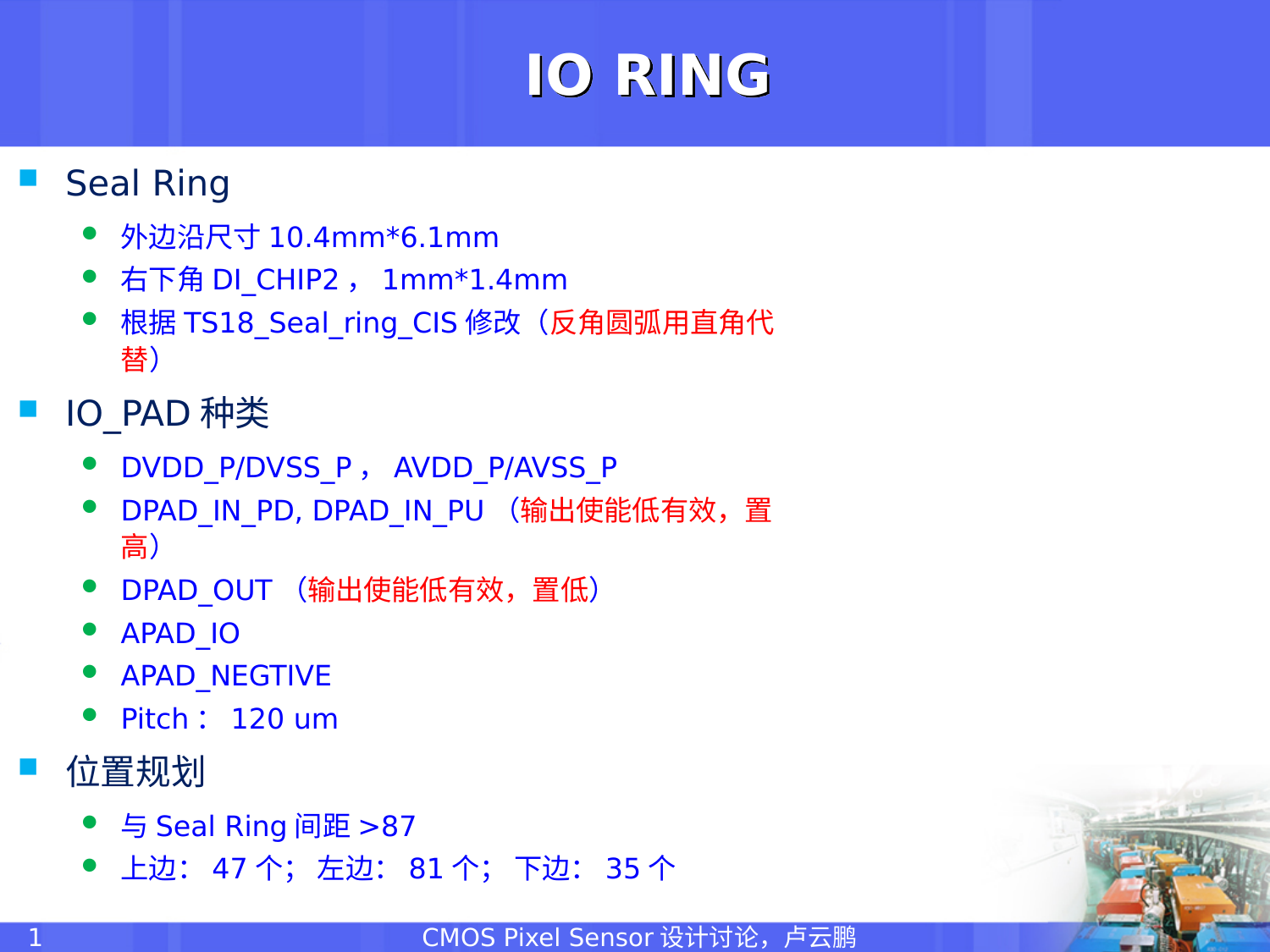

# IO RING
Seal Ring
外边沿尺寸10.4mm*6.1mm
右下角DI_CHIP2，1mm*1.4mm
根据TS18_Seal_ring_CIS修改（反角圆弧用直角代替）
IO_PAD种类
DVDD_P/DVSS_P，AVDD_P/AVSS_P
DPAD_IN_PD, DPAD_IN_PU（输出使能低有效，置高）
DPAD_OUT（输出使能低有效，置低）
APAD_IO
APAD_NEGTIVE
Pitch：120 um
位置规划
与Seal Ring间距>87
上边：47个； 左边：81个； 下边：35个
CMOS Pixel Sensor设计讨论，卢云鹏
1